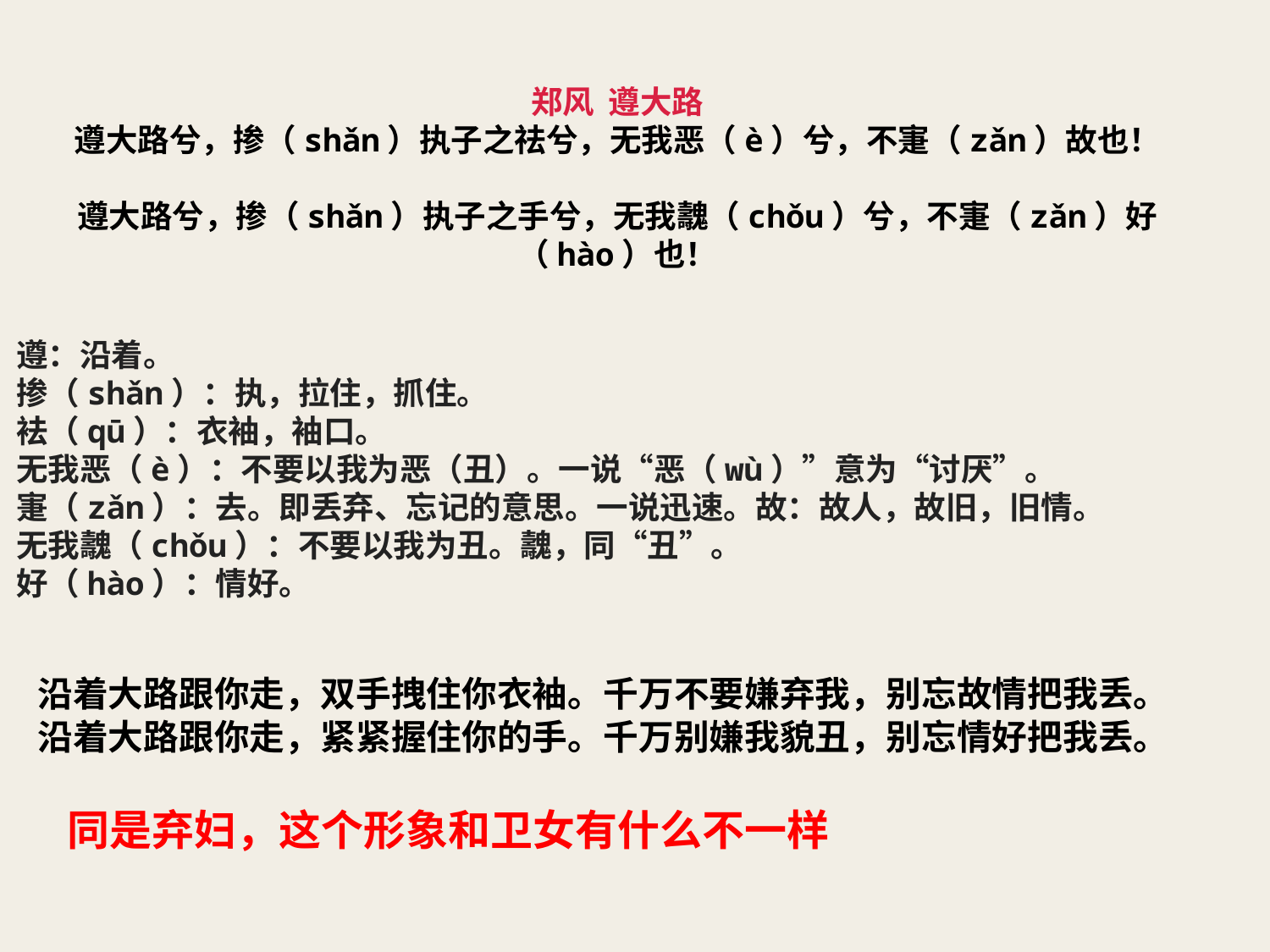

郑风  遵大路
遵大路兮，掺（shǎn）执子之祛兮，无我恶（è）兮，不寁（zǎn）故也！
遵大路兮，掺（shǎn）执子之手兮，无我魗（chǒu）兮，不寁（zǎn）好（hào）也！
遵：沿着。
掺（shǎn）：执，拉住，抓住。
袪（qū）：衣袖，袖口。
无我恶（è）：不要以我为恶（丑）。一说“恶（wù）”意为“讨厌”。
寁（zǎn）：去。即丢弃、忘记的意思。一说迅速。故：故人，故旧，旧情。
无我魗（chǒu）：不要以我为丑。魗，同“丑”。
好（hào）：情好。
沿着大路跟你走，双手拽住你衣袖。千万不要嫌弃我，别忘故情把我丢。
沿着大路跟你走，紧紧握住你的手。千万别嫌我貌丑，别忘情好把我丢。
同是弃妇，这个形象和卫女有什么不一样